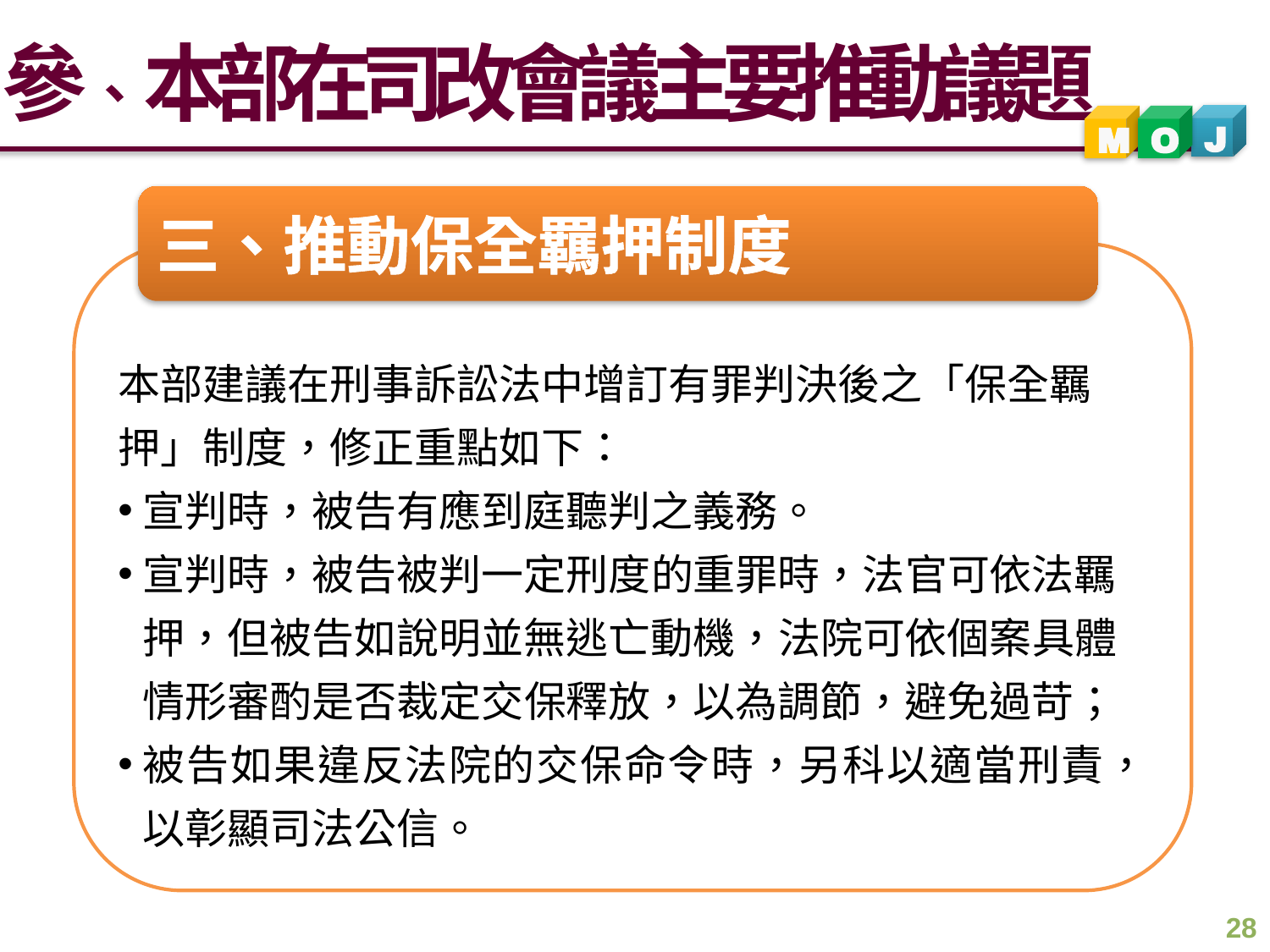

參、本部在司改會議主要推動議題
J
M
O
三、推動保全羈押制度

本部建議在刑事訴訟法中增訂有罪判決後之「保全羈押」制度，修正重點如下：
宣判時，被告有應到庭聽判之義務。
宣判時，被告被判一定刑度的重罪時，法官可依法羈押，但被告如說明並無逃亡動機，法院可依個案具體情形審酌是否裁定交保釋放，以為調節，避免過苛；
被告如果違反法院的交保命令時，另科以適當刑責，以彰顯司法公信。
28